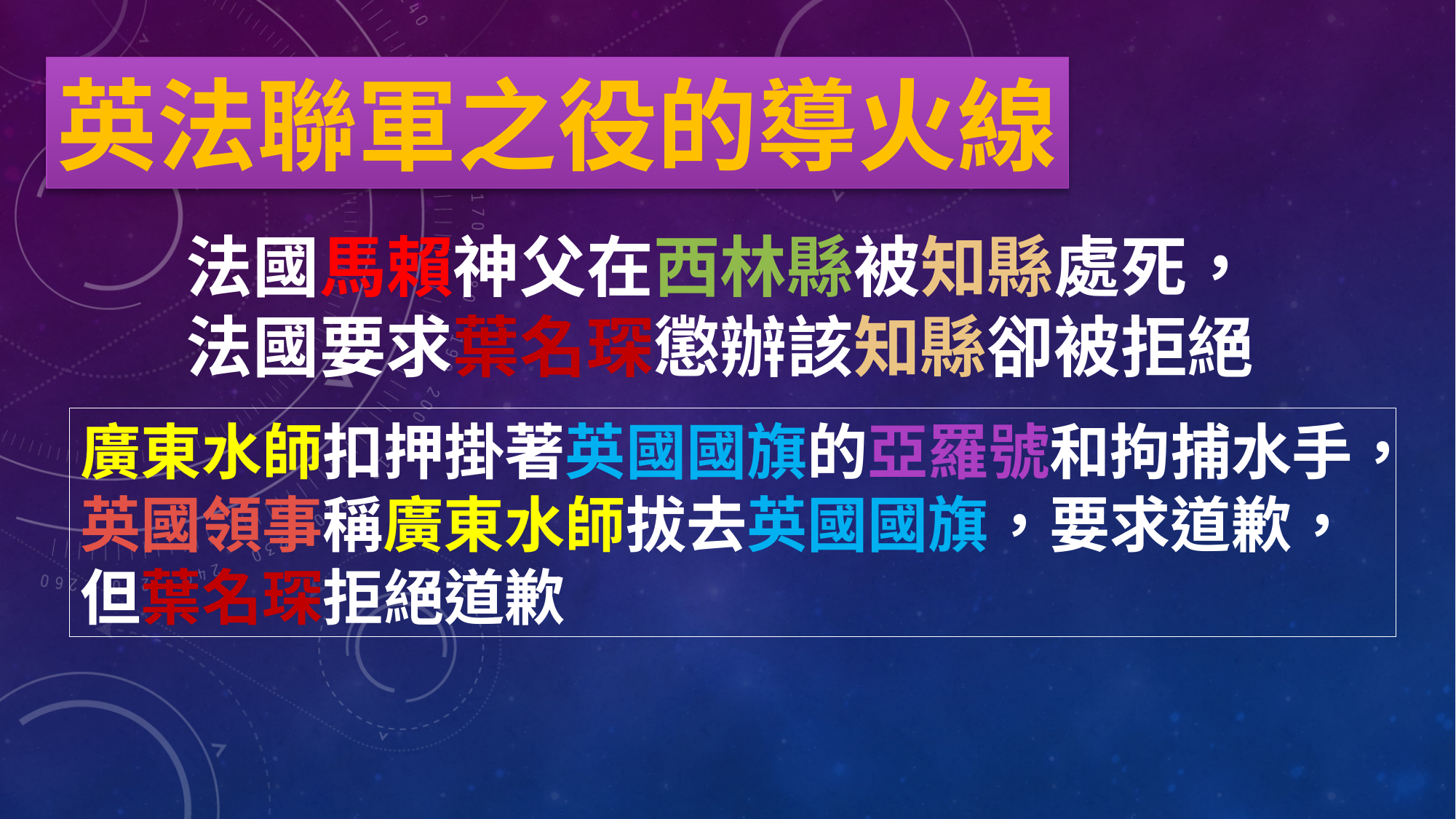

英法聯軍之役的導火線
法國馬賴神父在西林縣被知縣處死，
法國要求葉名琛懲辦該知縣卻被拒絕
廣東水師扣押掛著英國國旗的亞羅號和拘捕水手，
英國領事稱廣東水師拔去英國國旗，要求道歉，
但葉名琛拒絕道歉